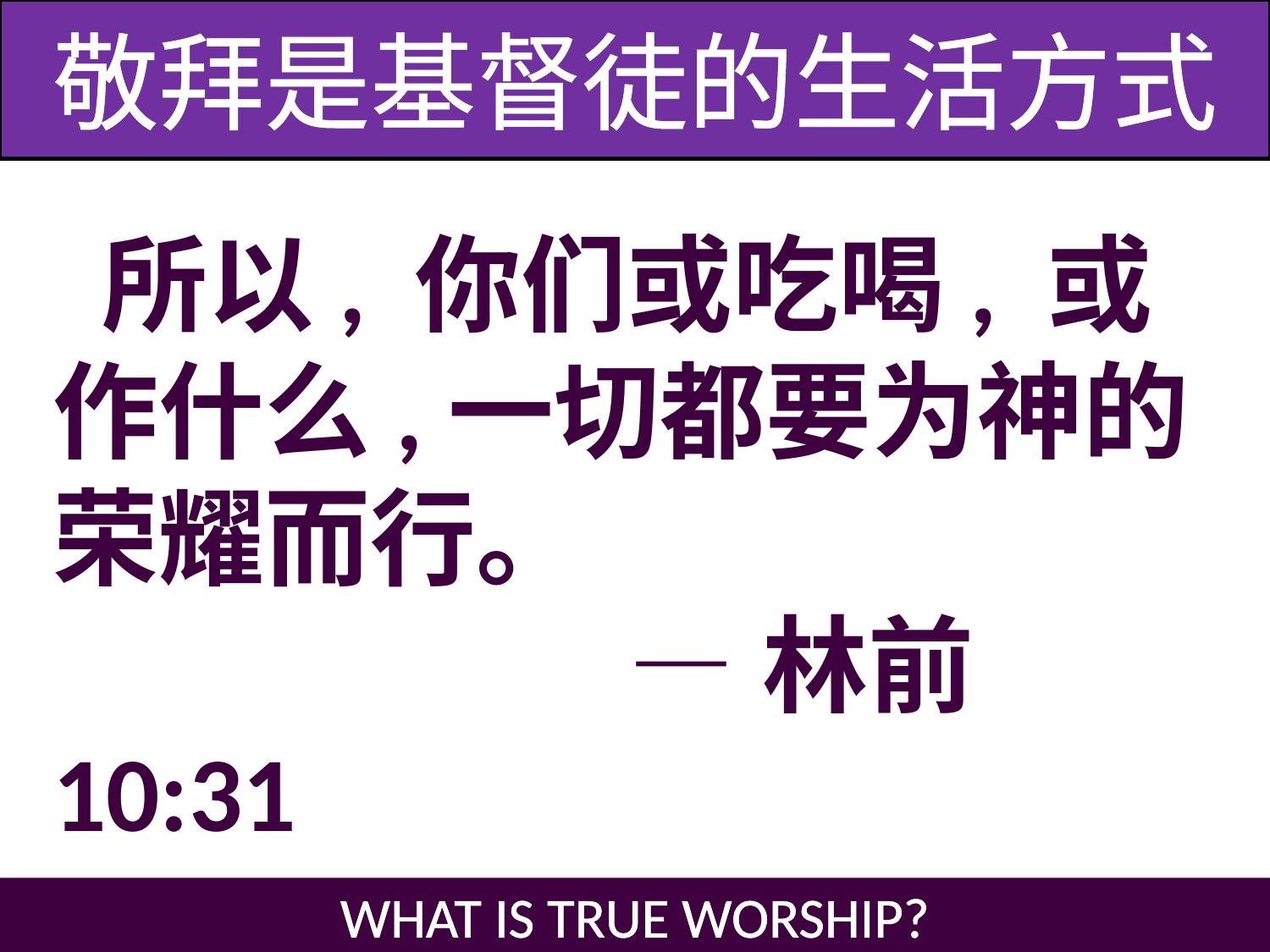

敬拜是基督徒的生活方式
 所以, 你们或吃喝, 或作什么,一切都要为神的荣耀而行。
                        —林前10:31
WHAT IS TRUE WORSHIP?